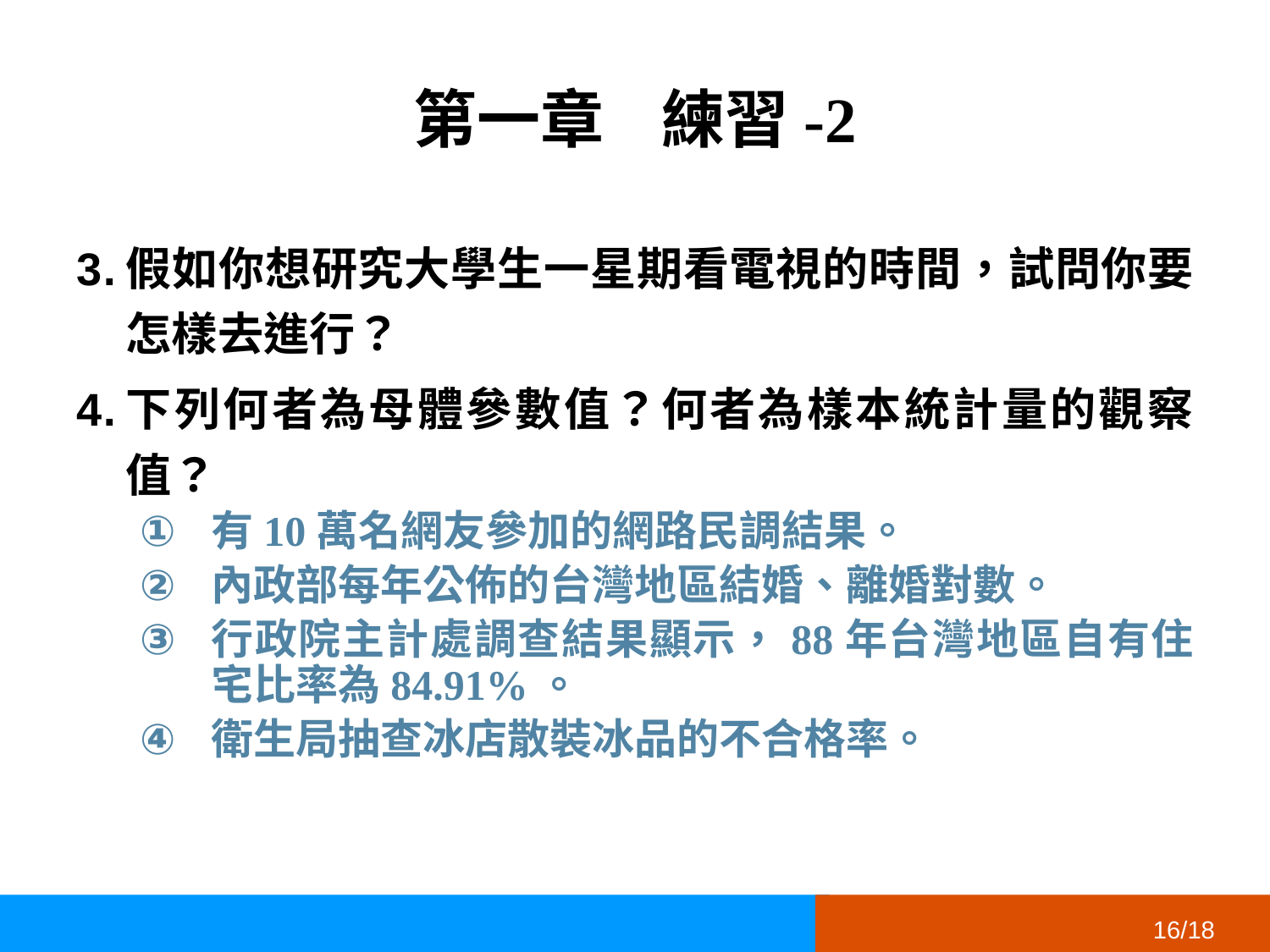

# 第一章    練習-2
假如你想研究大學生一星期看電視的時間，試問你要怎樣去進行？
下列何者為母體參數值？何者為樣本統計量的觀察值？
有10萬名網友參加的網路民調結果。
內政部每年公佈的台灣地區結婚、離婚對數。
行政院主計處調查結果顯示，88年台灣地區自有住宅比率為84.91%。
衛生局抽查冰店散裝冰品的不合格率。

16/18